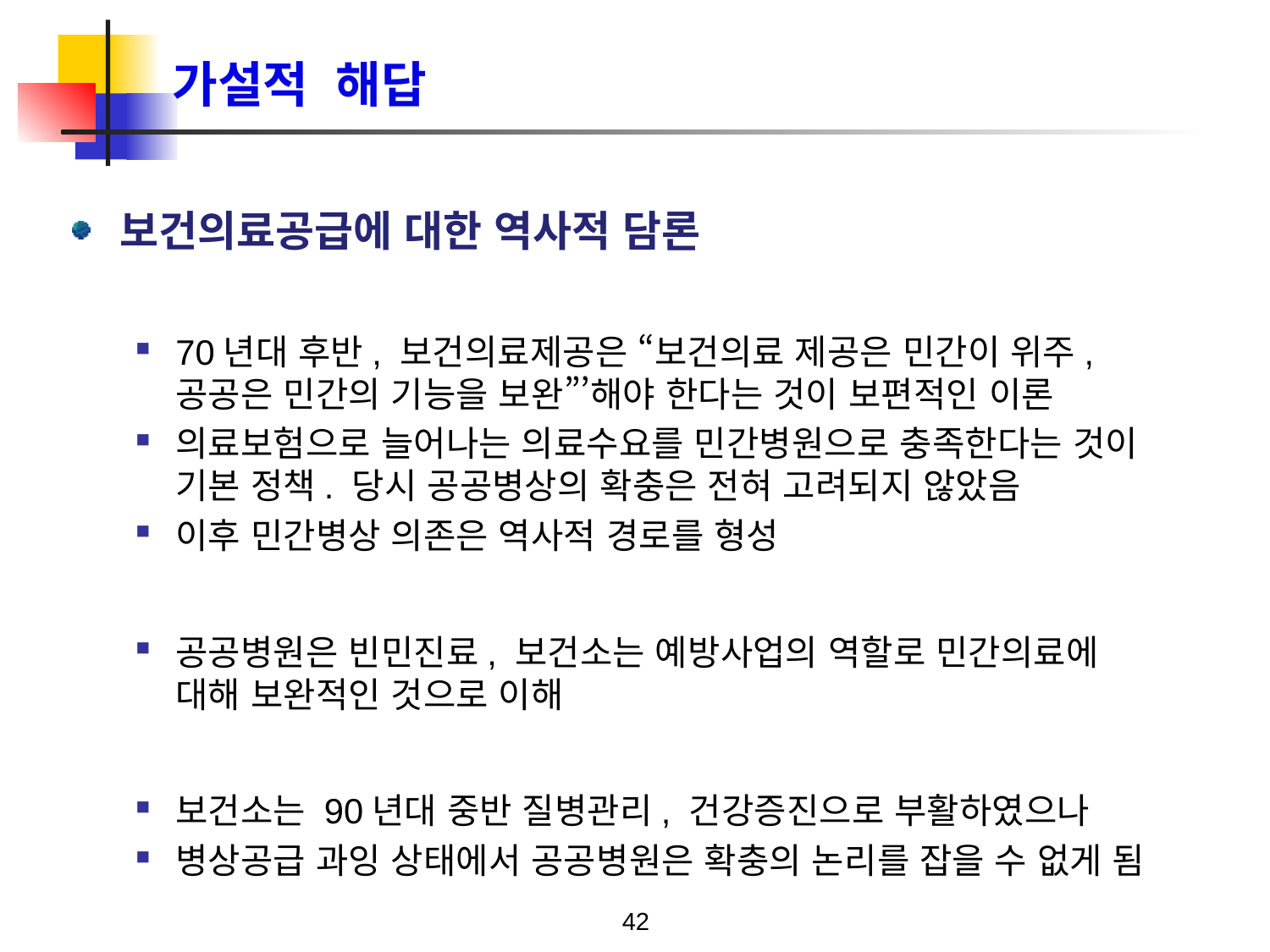

# 가설적  해답
보건의료공급에 대한 역사적 담론

70년대 후반, 보건의료제공은 “보건의료 제공은 민간이 위주, 공공은 민간의 기능을 보완”’해야 한다는 것이 보편적인 이론
의료보험으로 늘어나는 의료수요를 민간병원으로 충족한다는 것이 기본 정책. 당시 공공병상의 확충은 전혀 고려되지 않았음
이후 민간병상 의존은 역사적 경로를 형성

공공병원은 빈민진료, 보건소는 예방사업의 역할로 민간의료에 대해 보완적인 것으로 이해

보건소는 90년대 중반 질병관리, 건강증진으로 부활하였으나
병상공급 과잉 상태에서 공공병원은 확충의 논리를 잡을 수 없게 됨
42